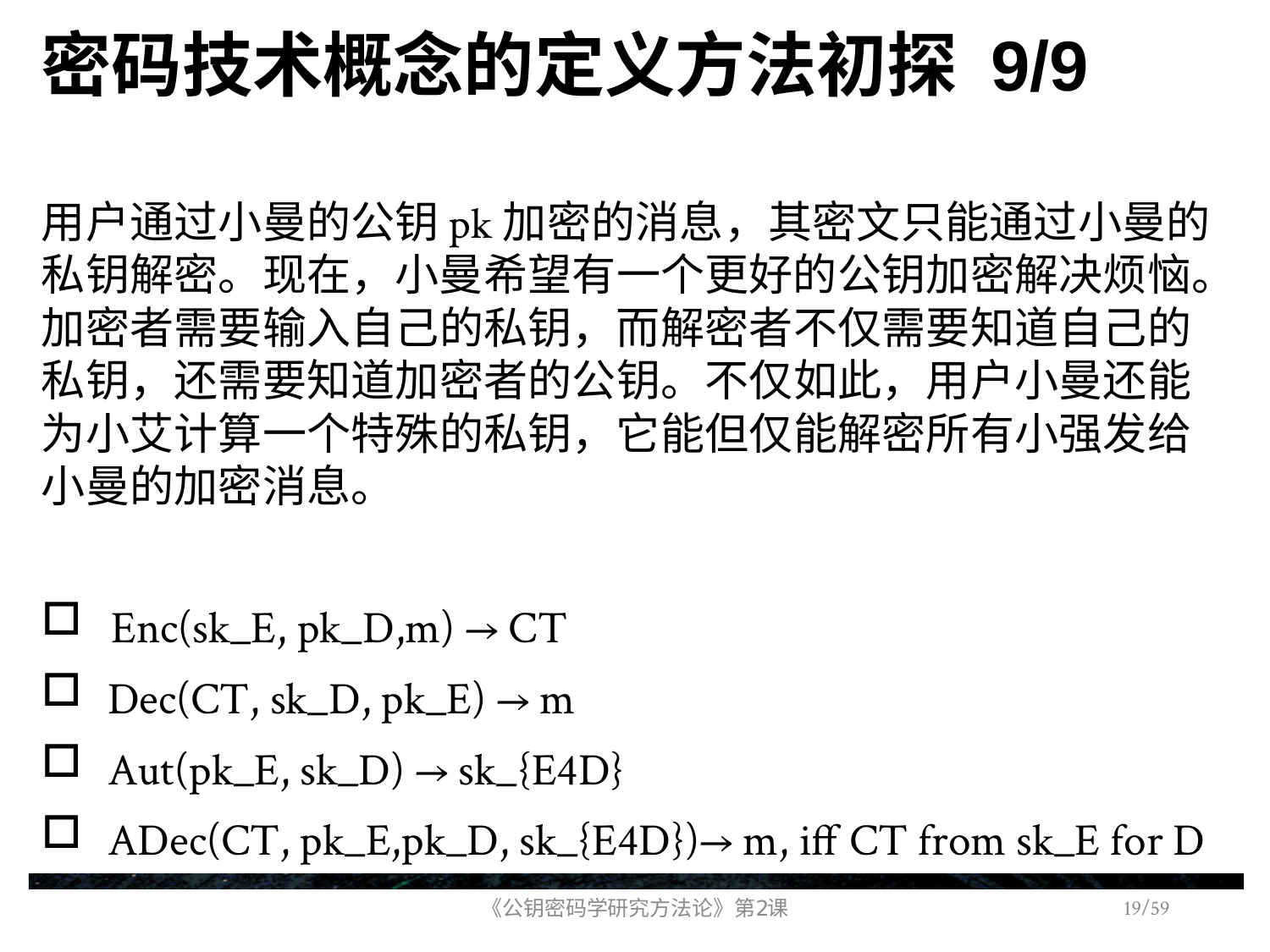

# 密码技术概念的定义方法初探 9/9
用户通过小曼的公钥pk加密的消息，其密文只能通过小曼的私钥解密。现在，小曼希望有一个更好的公钥加密解决烦恼。加密者需要输入自己的私钥，而解密者不仅需要知道自己的私钥，还需要知道加密者的公钥。不仅如此，用户小曼还能为小艾计算一个特殊的私钥，它能但仅能解密所有小强发给小曼的加密消息。

  Enc(sk_E, pk_D,m) → CT
Dec(CT, sk_D, pk_E) → m
Aut(pk_E, sk_D) → sk_{E4D}
ADec(CT, pk_E,pk_D, sk_{E4D})→ m, iff CT from sk_E for D
《公钥密码学研究方法论》第2课
19/59